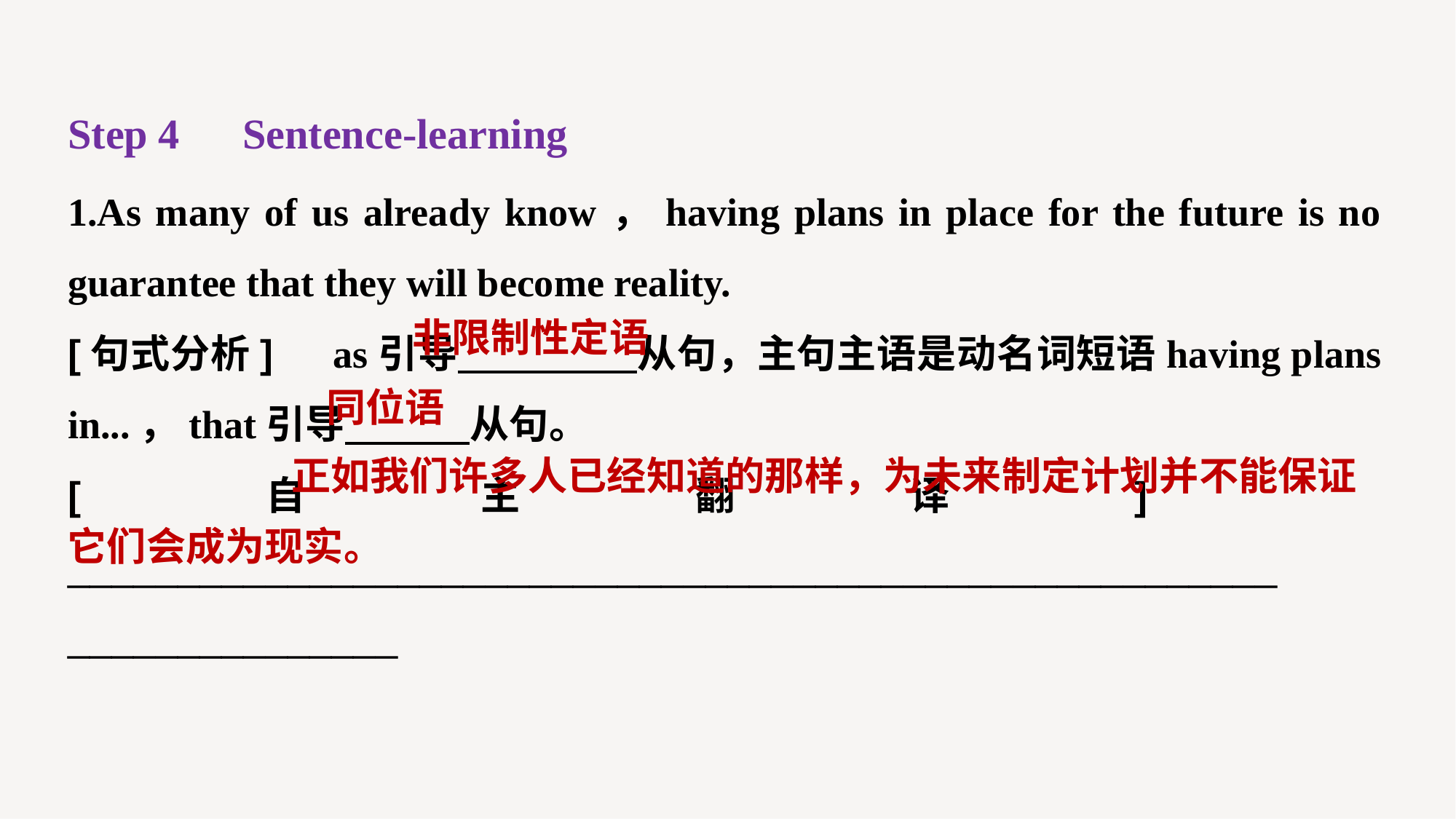

Step 4　Sentence-learning
1.As many of us already know，having plans in place for the future is no guarantee that they will become reality.
[句式分析]　as引导                   从句，主句主语是动名词短语having plans in...，that引导              从句。
[自主翻译]　_______________________________________________________
_______________
非限制性定语
同位语
正如我们许多人已经知道的那样，为未来制定计划并不能保证
它们会成为现实。